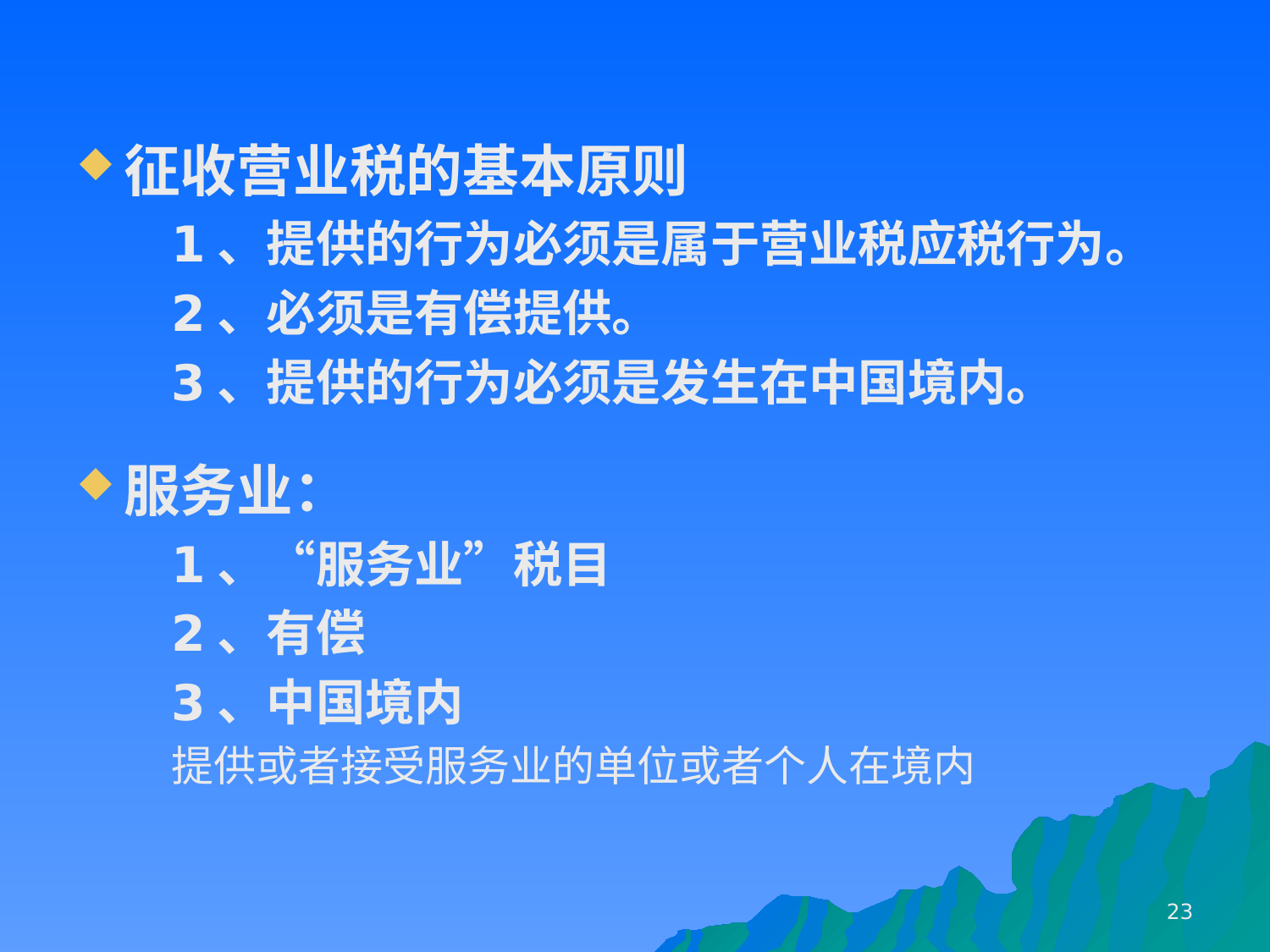

征收营业税的基本原则
1、提供的行为必须是属于营业税应税行为。
2、必须是有偿提供。
3、提供的行为必须是发生在中国境内。
服务业：
1、“服务业”税目
2、有偿
3、中国境内
提供或者接受服务业的单位或者个人在境内

23